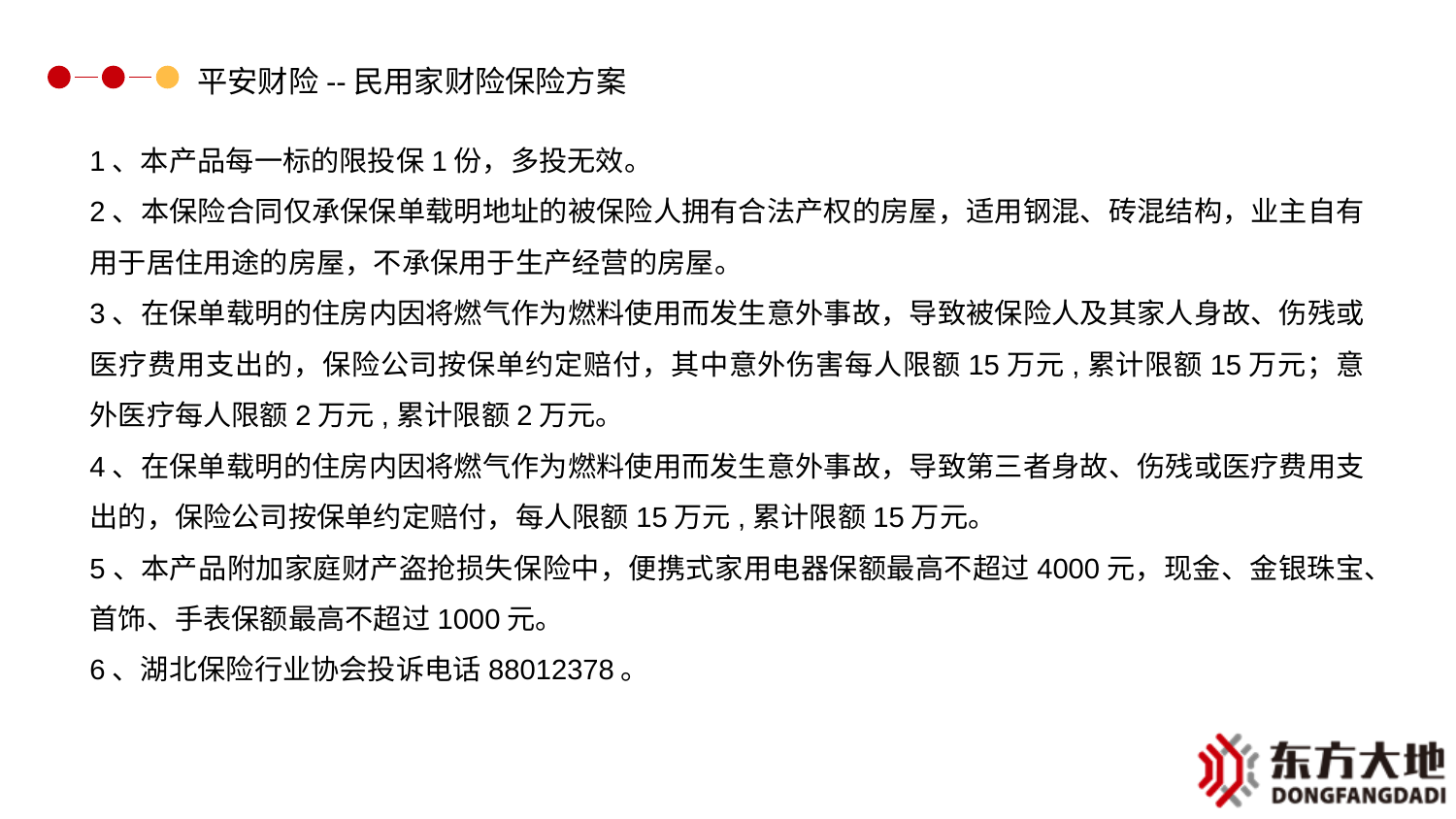

平安财险--民用家财险保险方案

1、本产品每一标的限投保1份，多投无效。
2、本保险合同仅承保保单载明地址的被保险人拥有合法产权的房屋，适用钢混、砖混结构，业主自有用于居住用途的房屋，不承保用于生产经营的房屋。
3、在保单载明的住房内因将燃气作为燃料使用而发生意外事故，导致被保险人及其家人身故、伤残或医疗费用支出的，保险公司按保单约定赔付，其中意外伤害每人限额15万元,累计限额15万元；意外医疗每人限额2万元,累计限额2万元。
4、在保单载明的住房内因将燃气作为燃料使用而发生意外事故，导致第三者身故、伤残或医疗费用支出的，保险公司按保单约定赔付，每人限额15万元,累计限额15万元。
5、本产品附加家庭财产盗抢损失保险中，便携式家用电器保额最高不超过4000元，现金、金银珠宝、首饰、手表保额最高不超过1000元。
6、湖北保险行业协会投诉电话88012378。